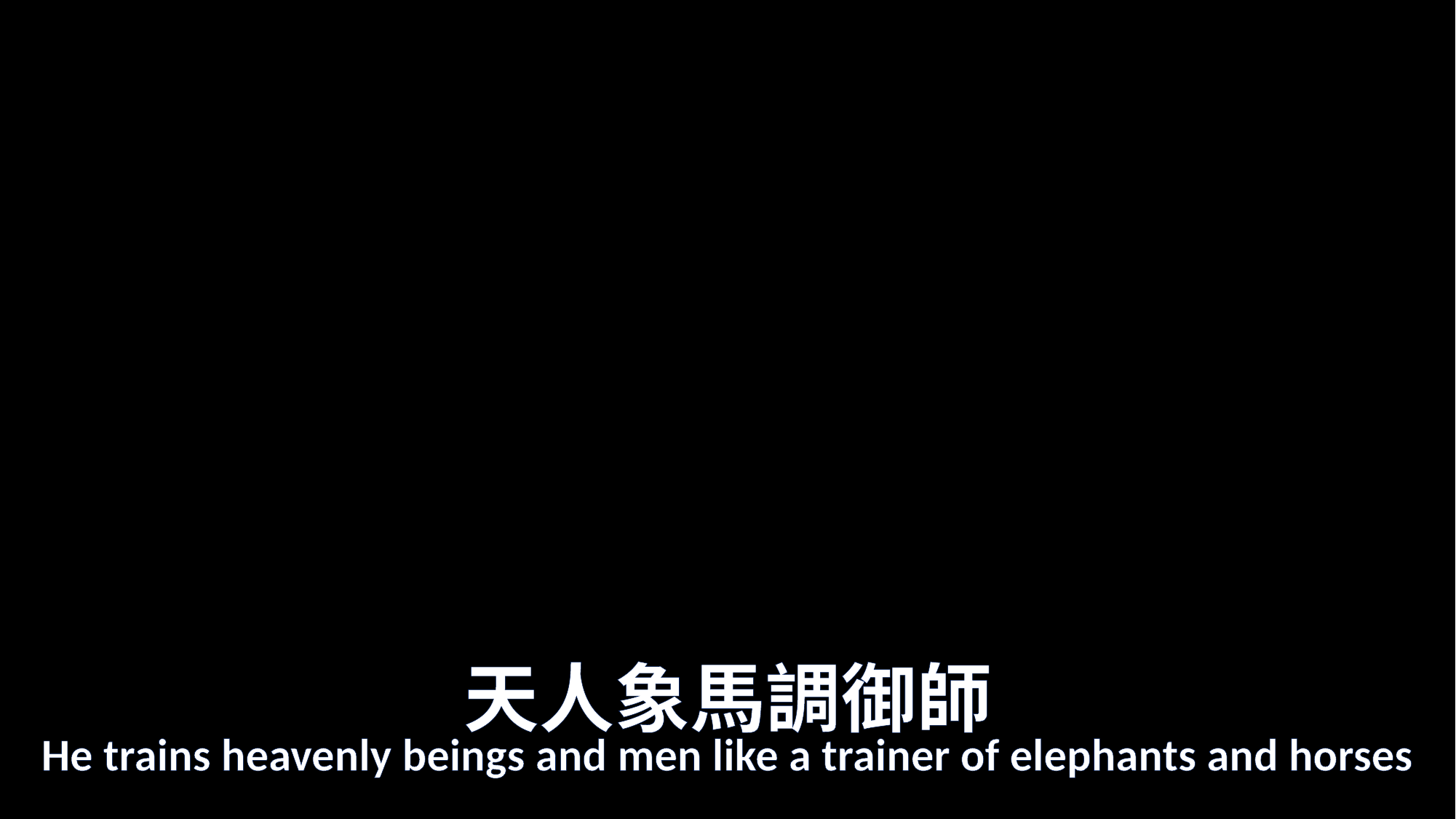

# 天人象馬調御師
He trains heavenly beings and men like a trainer of elephants and horses